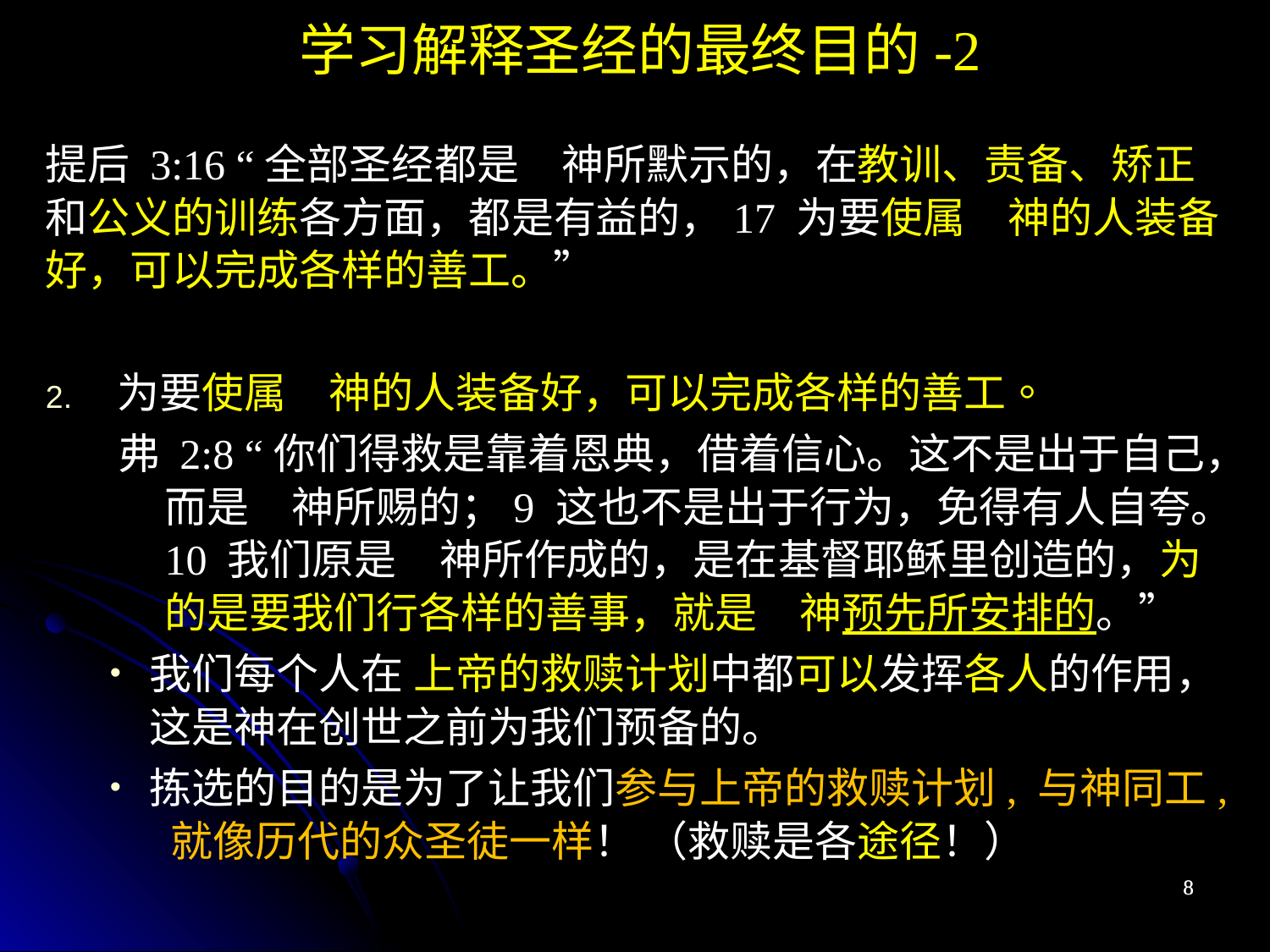

学习解释圣经的最终目的-2
提后 3:16 “全部圣经都是　神所默示的，在教训、责备、矫正和公义的训练各方面，都是有益的，17 为要使属　神的人装备好，可以完成各样的善工。”

为要使属　神的人装备好，可以完成各样的善工。
弗 2:8 “你们得救是靠着恩典，借着信心。这不是出于自己，而是　神所赐的；9 这也不是出于行为，免得有人自夸。10 我们原是　神所作成的，是在基督耶稣里创造的，为的是要我们行各样的善事，就是　神预先所安排的。”
我们每个人在 上帝的救赎计划中都可以发挥各人的作用，这是神在创世之前为我们预备的。
拣选的目的是为了让我们参与上帝的救赎计划, 与神同工, 就像历代的众圣徒一样！ （救赎是各途径！）
8
8